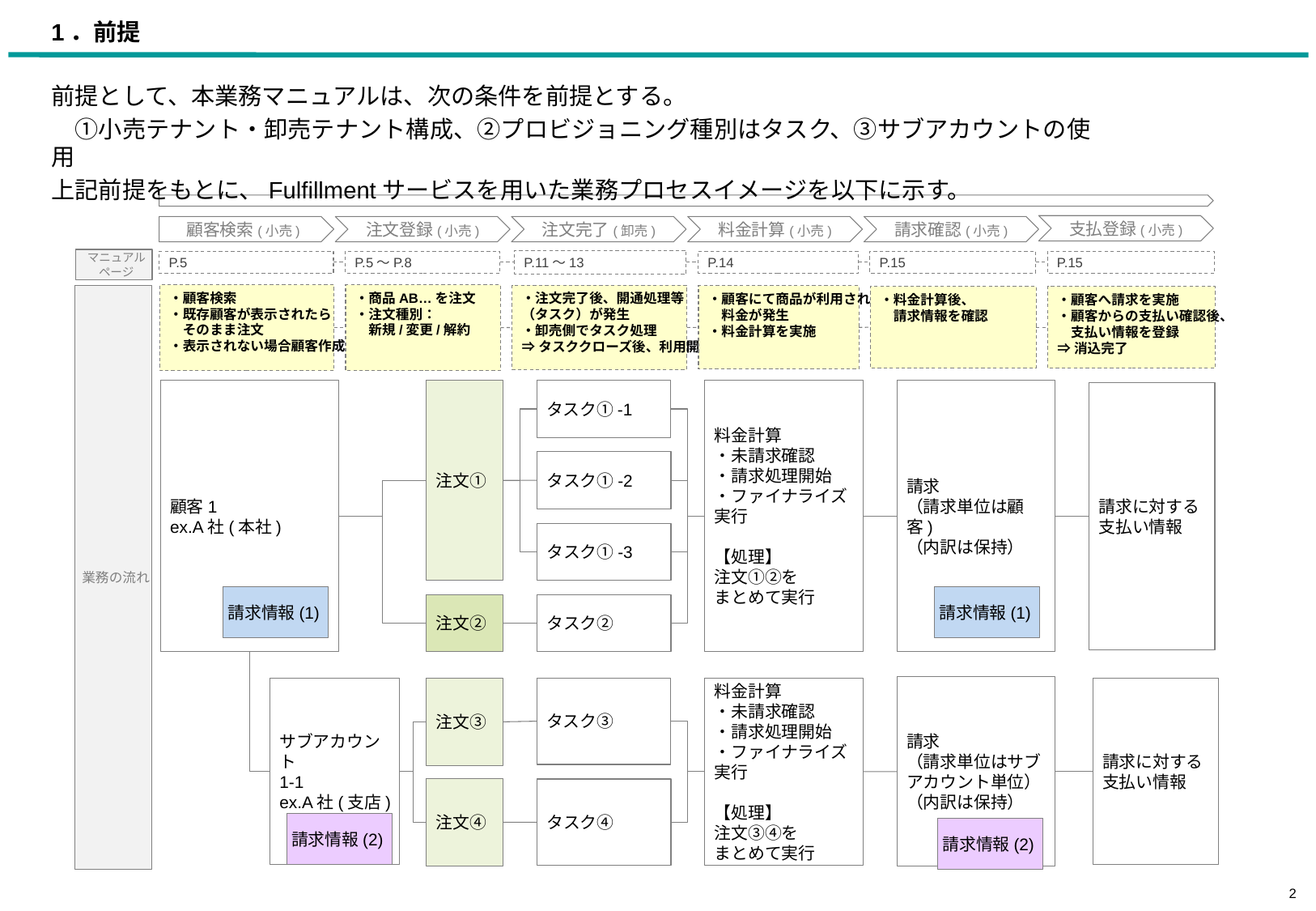

# 1．前提
前提として、本業務マニュアルは、次の条件を前提とする。
　①小売テナント・卸売テナント構成、②プロビジョニング種別はタスク、③サブアカウントの使用
上記前提をもとに、Fulfillmentサービスを用いた業務プロセスイメージを以下に示す。

支払登録(小売)
顧客検索(小売)
注文登録(小売)
注文完了(卸売)
料金計算(小売)
請求確認(小売)
マニュアルページ
P.11～13
P.5
P.5～P.8
P.14
P.15
P.15
・顧客検索
・既存顧客が表示されたら
　そのまま注文
・表示されない場合顧客作成
・商品AB…を注文
・注文種別：
　新規/変更/解約
・注文完了後、開通処理等
（タスク）が発生
・卸売側でタスク処理
⇒タスククローズ後、利用開始
・顧客にて商品が利用され
　料金が発生
・料金計算を実施
・料金計算後、
　請求情報を確認
・顧客へ請求を実施
・顧客からの支払い確認後、
　支払い情報を登録
⇒消込完了
業務の流れ
料金計算
・未請求確認
・請求処理開始
・ファイナライズ実行

【処理】
注文①②を
まとめて実行
請求
（請求単位は顧客)
（内訳は保持）
顧客1
ex.A社(本社)
注文①
タスク①-1
請求に対する
支払い情報
タスク①-2
タスク①-3
請求情報(1)
請求情報(1)
注文②
タスク②
請求
（請求単位はサブアカウント単位）
（内訳は保持）
料金計算
・未請求確認
・請求処理開始
・ファイナライズ実行

【処理】
注文③④を
まとめて実行
タスク③
サブアカウント
1-1
ex.A社(支店)
注文③
請求に対する
支払い情報
注文④
タスク④
請求情報(2)
請求情報(2)
2